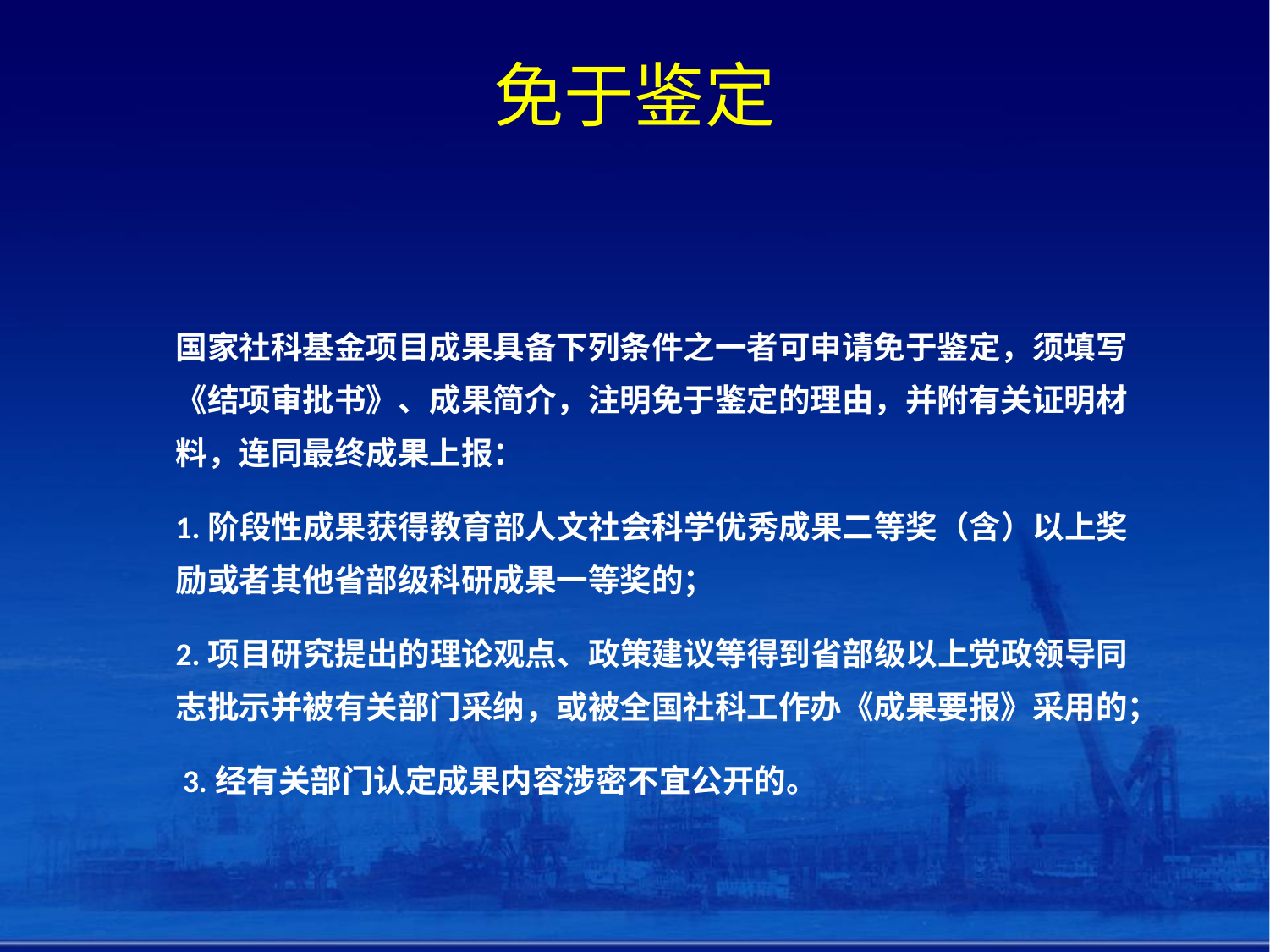

# 免于鉴定

国家社科基金项目成果具备下列条件之一者可申请免于鉴定，须填写《结项审批书》、成果简介，注明免于鉴定的理由，并附有关证明材料，连同最终成果上报：
1.阶段性成果获得教育部人文社会科学优秀成果二等奖（含）以上奖励或者其他省部级科研成果一等奖的；
2.项目研究提出的理论观点、政策建议等得到省部级以上党政领导同志批示并被有关部门采纳，或被全国社科工作办《成果要报》采用的；
 3.经有关部门认定成果内容涉密不宜公开的。